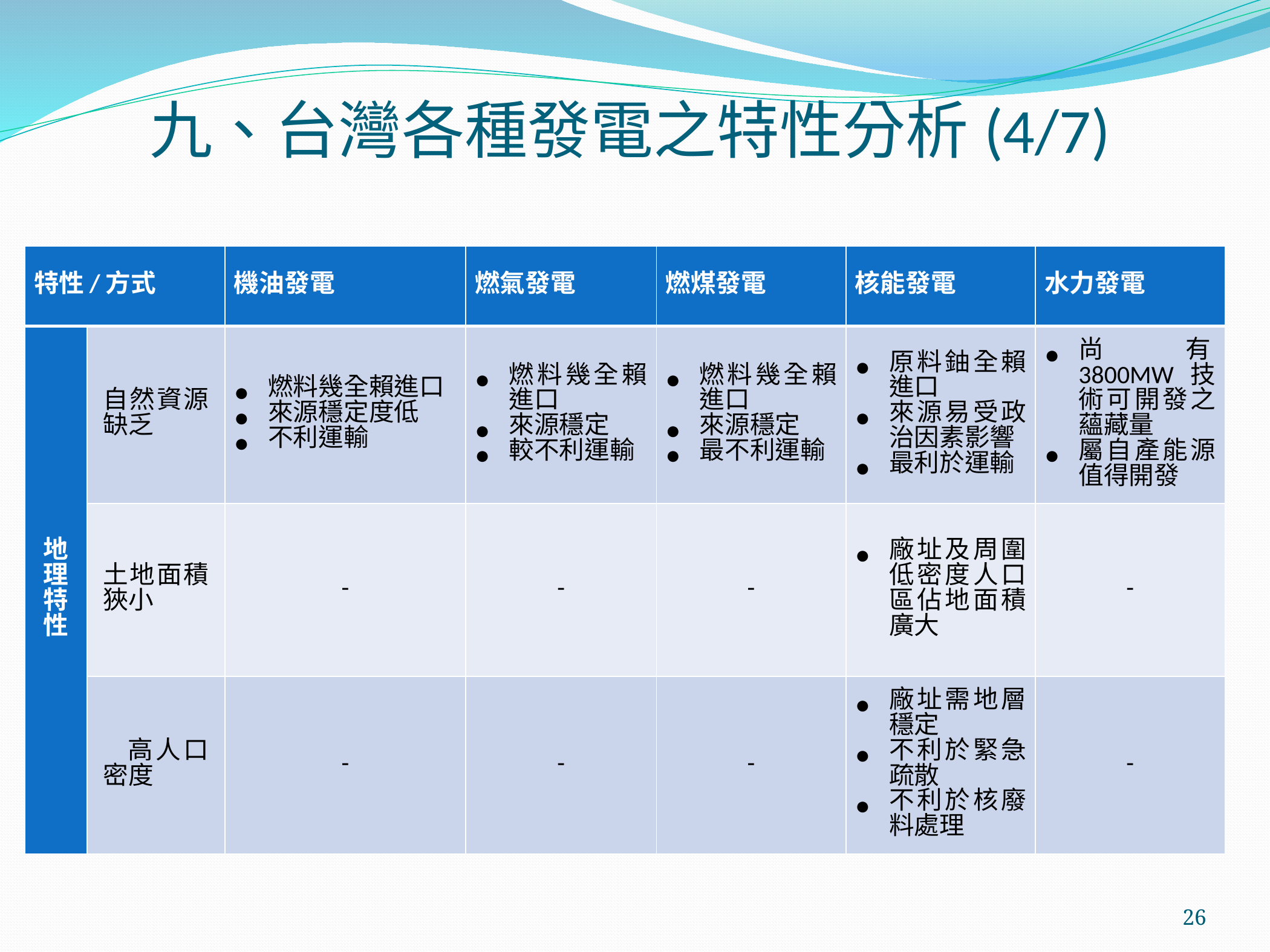

# 九、台灣各種發電之特性分析(4/7)
| 特性/方式 |  | 機油發電 | 燃氣發電 | 燃煤發電 | 核能發電 | 水力發電 |
| --- | --- | --- | --- | --- | --- | --- |
| 地理特性 | 自然資源缺乏 | 燃料幾全賴進口 來源穩定度低 不利運輸 | 燃料幾全賴進口 來源穩定 較不利運輸 | 燃料幾全賴進口 來源穩定 最不利運輸 | 原料鈾全賴進口 來源易受政治因素影響 最利於運輸 | 尚有3800MW技術可開發之蘊藏量 屬自產能源值得開發 |
|  | 土地面積狹小 | - | - | - | 廠址及周圍低密度人口區佔地面積廣大 | - |
|  | 高人口密度 | - | - | - | 廠址需地層穩定 不利於緊急疏散 不利於核廢料處理 | - |
26